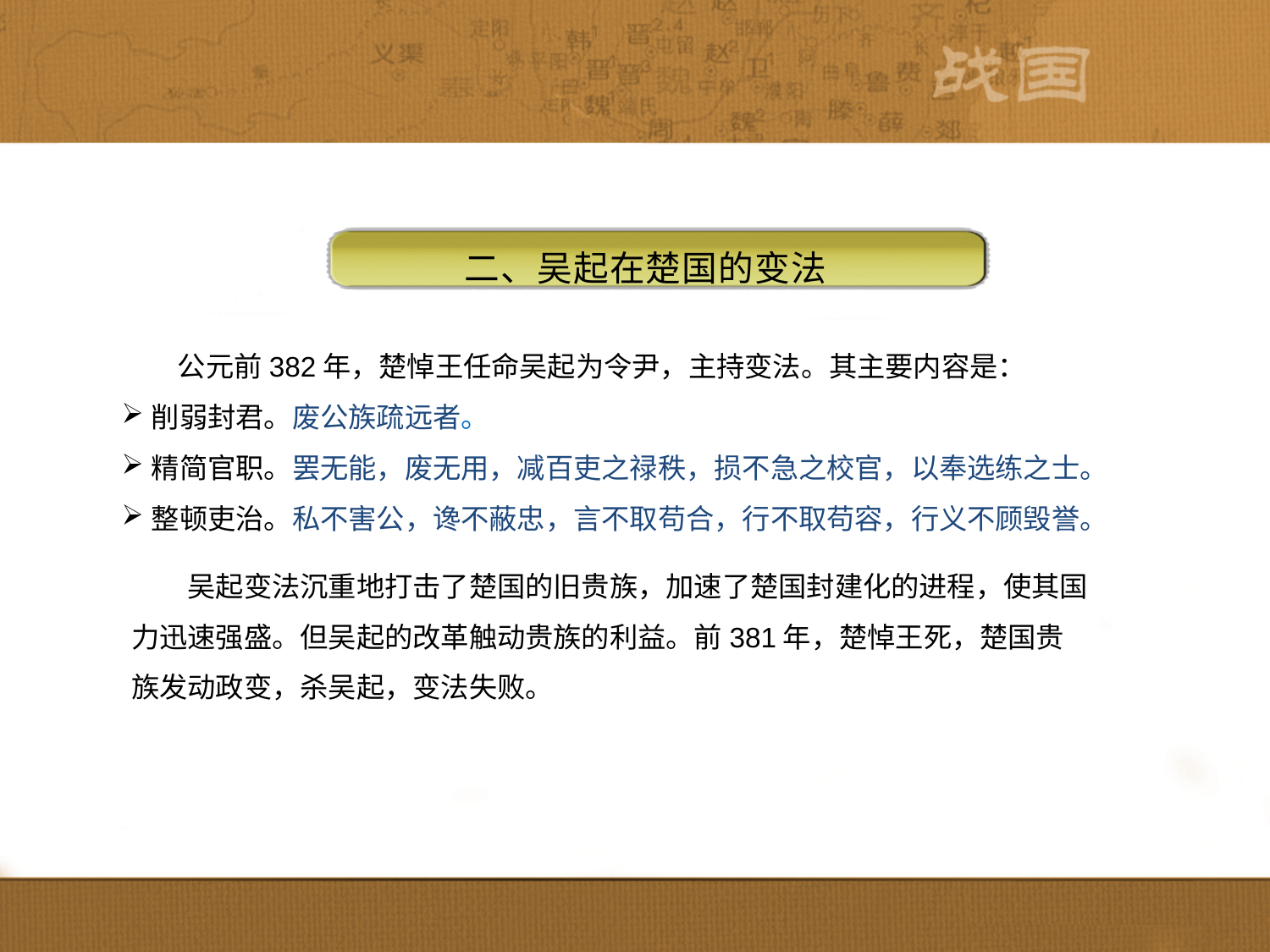

二、吴起在楚国的变法
　　公元前382年，楚悼王任命吴起为令尹，主持变法。其主要内容是：
削弱封君。废公族疏远者。
精简官职。罢无能，废无用，减百吏之禄秩，损不急之校官，以奉选练之士。
整顿吏治。私不害公，谗不蔽忠，言不取苟合，行不取苟容，行义不顾毁誉。
　　吴起变法沉重地打击了楚国的旧贵族，加速了楚国封建化的进程，使其国力迅速强盛。但吴起的改革触动贵族的利益。前381年，楚悼王死，楚国贵族发动政变，杀吴起，变法失败。